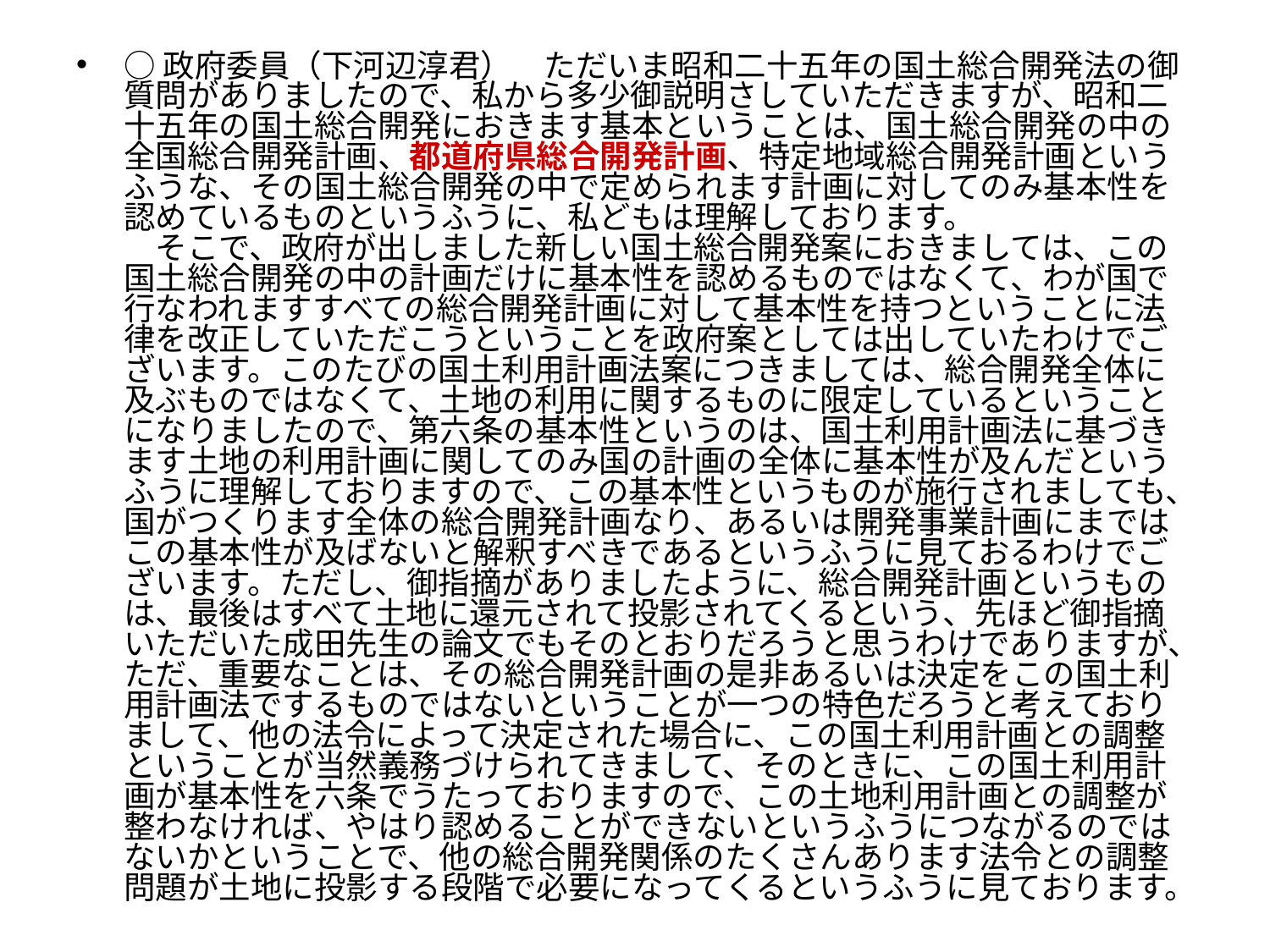

○政府委員（下河辺淳君）　ただいま昭和二十五年の国土総合開発法の御質問がありましたので、私から多少御説明さしていただきますが、昭和二十五年の国土総合開発におきます基本ということは、国土総合開発の中の全国総合開発計画、都道府県総合開発計画、特定地域総合開発計画というふうな、その国土総合開発の中で定められます計画に対してのみ基本性を認めているものというふうに、私どもは理解しております。
　そこで、政府が出しました新しい国土総合開発案におきましては、この国土総合開発の中の計画だけに基本性を認めるものではなくて、わが国で行なわれますすべての総合開発計画に対して基本性を持つということに法律を改正していただこうということを政府案としては出していたわけでございます。このたびの国土利用計画法案につきましては、総合開発全体に及ぶものではなくて、土地の利用に関するものに限定しているということになりましたので、第六条の基本性というのは、国土利用計画法に基づきます土地の利用計画に関してのみ国の計画の全体に基本性が及んだというふうに理解しておりますので、この基本性というものが施行されましても、国がつくります全体の総合開発計画なり、あるいは開発事業計画にまではこの基本性が及ばないと解釈すべきであるというふうに見ておるわけでございます。ただし、御指摘がありましたように、総合開発計画というものは、最後はすべて土地に還元されて投影されてくるという、先ほど御指摘いただいた成田先生の論文でもそのとおりだろうと思うわけでありますが、ただ、重要なことは、その総合開発計画の是非あるいは決定をこの国土利用計画法でするものではないということが一つの特色だろうと考えておりまして、他の法令によって決定された場合に、この国土利用計画との調整ということが当然義務づけられてきまして、そのときに、この国土利用計画が基本性を六条でうたっておりますので、この土地利用計画との調整が整わなければ、やはり認めることができないというふうにつながるのではないかということで、他の総合開発関係のたくさんあります法令との調整問題が土地に投影する段階で必要になってくるというふうに見ております。